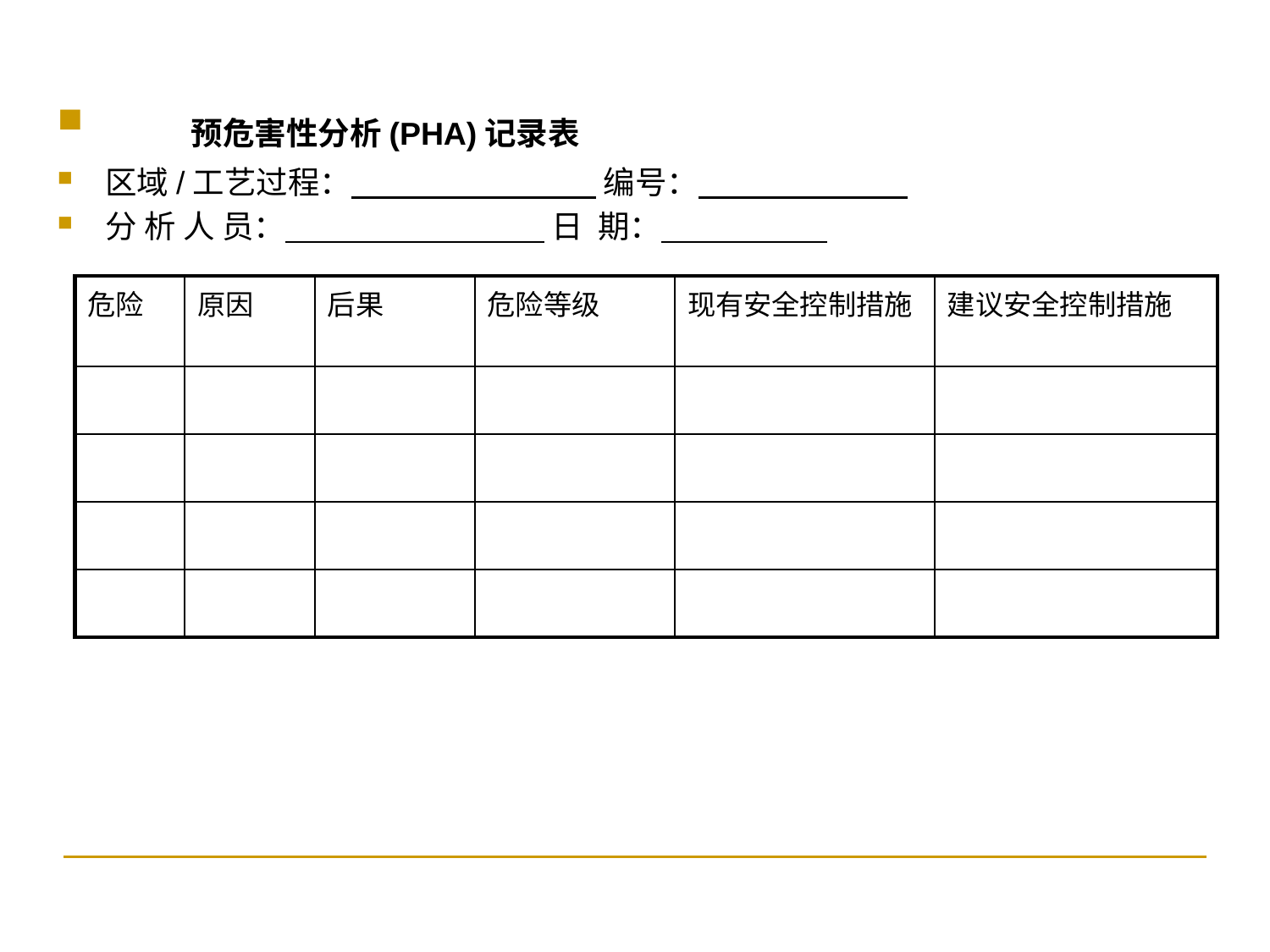

预危害性分析(PHA)记录表
区域/工艺过程：                                   编号：
分 析 人 员：                                     日  期：
| 危险 | 原因 | 后果 | 危险等级 | 现有安全控制措施 | 建议安全控制措施 |
| --- | --- | --- | --- | --- | --- |
|  |  |  |  |  |  |
|  |  |  |  |  |  |
|  |  |  |  |  |  |
|  |  |  |  |  |  |